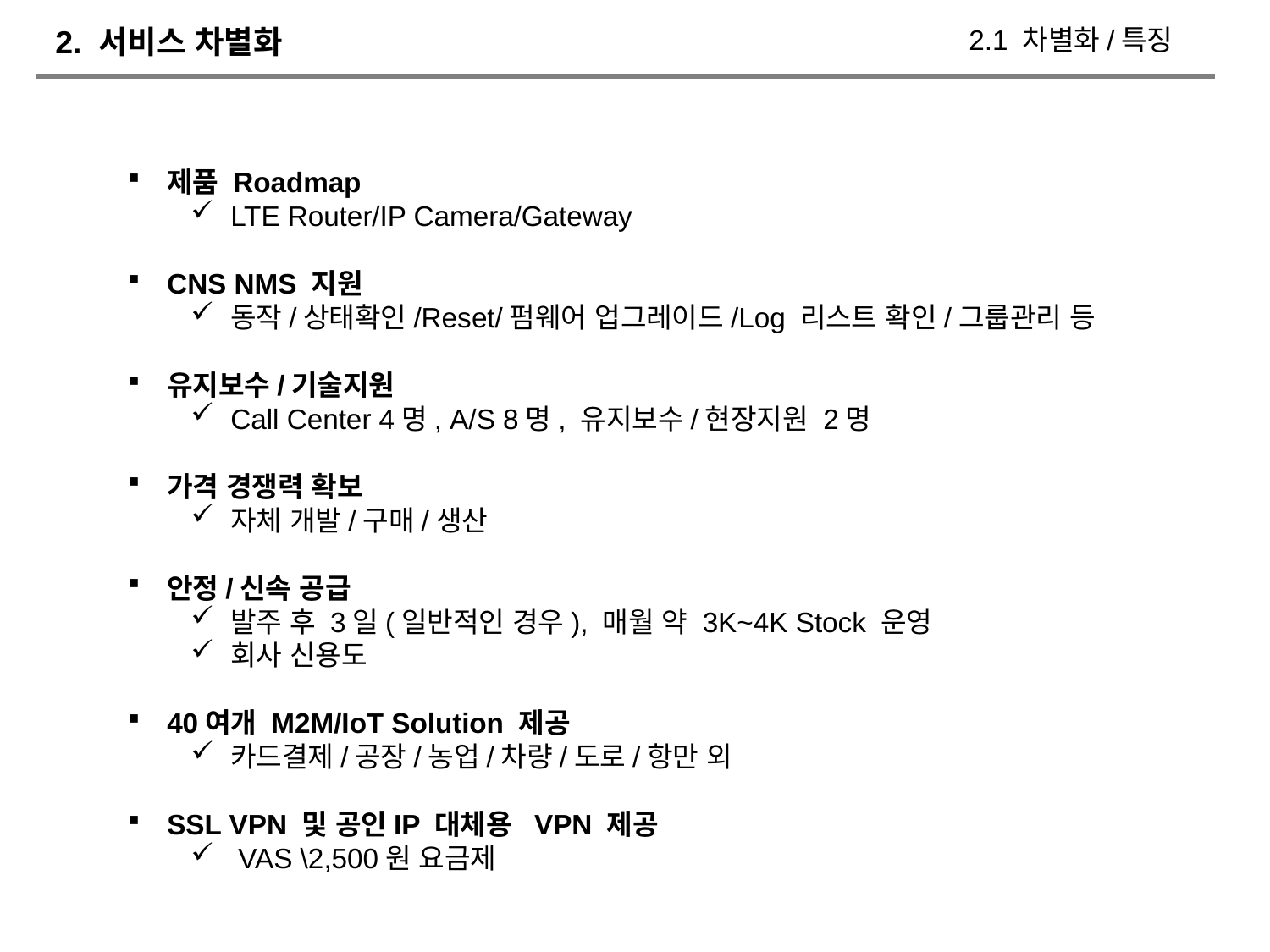

2. 서비스 차별화
2.1 차별화/특징
제품 Roadmap
LTE Router/IP Camera/Gateway
CNS NMS 지원
동작/상태확인/Reset/펌웨어 업그레이드/Log 리스트 확인/그룹관리 등
유지보수/기술지원
Call Center 4명, A/S 8명, 유지보수/현장지원 2명
가격 경쟁력 확보
자체 개발/구매/생산
안정/신속 공급
발주 후 3일(일반적인 경우), 매월 약 3K~4K Stock 운영
회사 신용도
40여개 M2M/IoT Solution 제공
카드결제/공장/농업/차량/도로/항만 외

SSL VPN 및 공인IP 대체용  VPN 제공
 VAS \2,500원 요금제